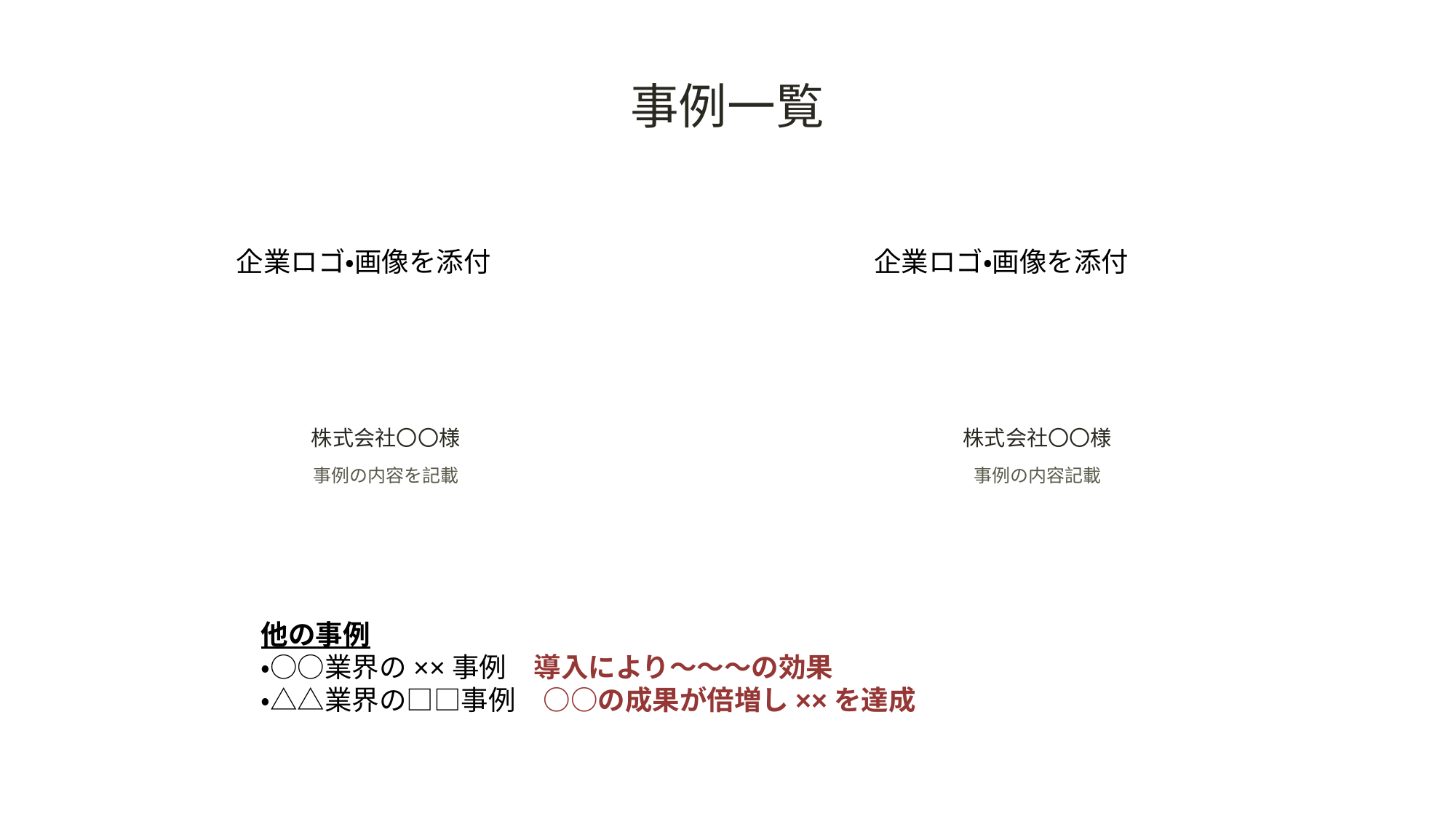

事例一覧
企業ロゴ・画像を添付
企業ロゴ・画像を添付
株式会社〇〇様
株式会社〇〇様
事例の内容記載
事例の内容を記載
他の事例
・○○業界の××事例　導入により～～～の効果
・△△業界の□□事例　○○の成果が倍増し××を達成